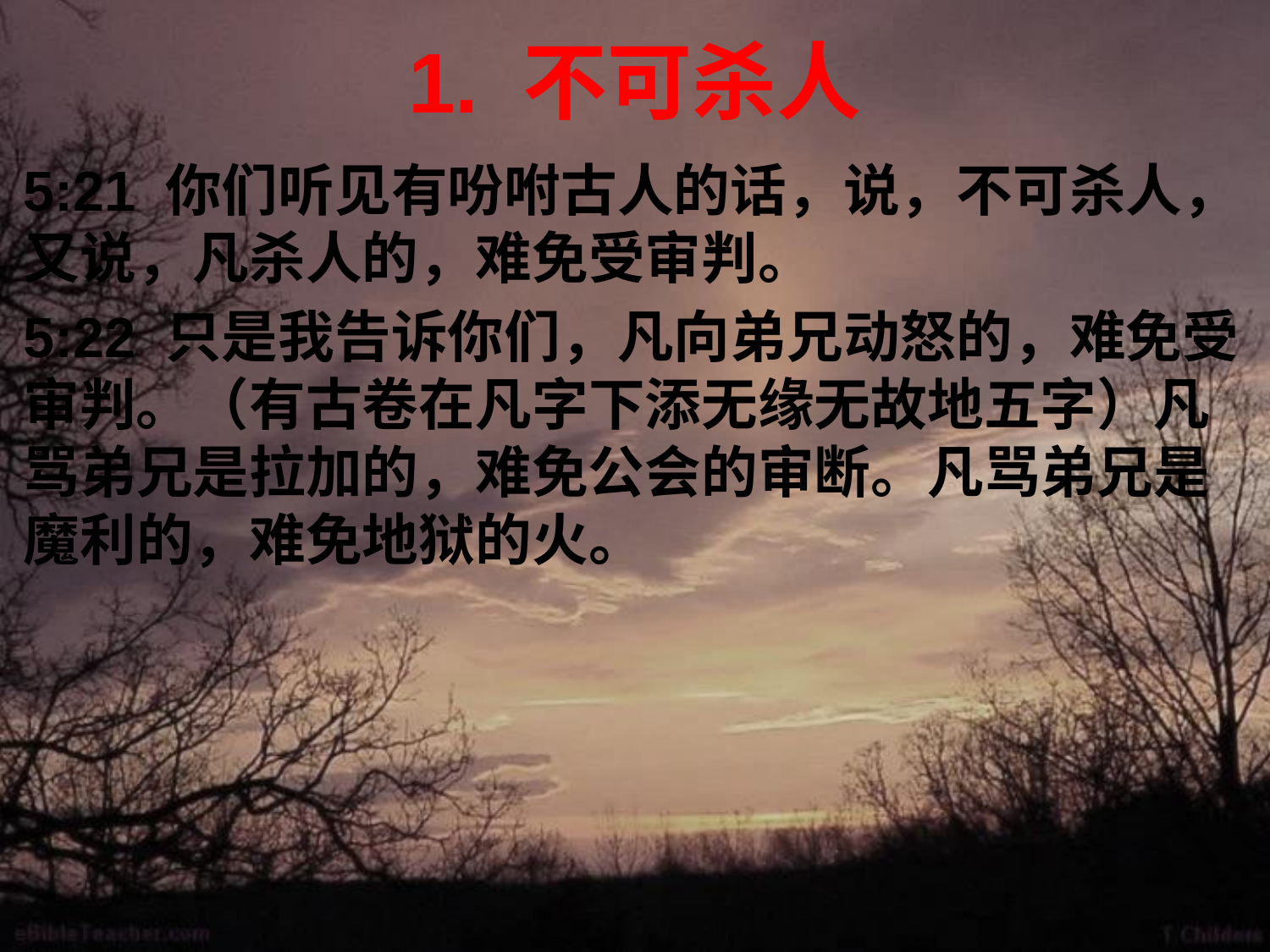

# 1. 不可杀人
5:21 你们听见有吩咐古人的话，说，不可杀人，又说，凡杀人的，难免受审判。
5:22 只是我告诉你们，凡向弟兄动怒的，难免受审判。（有古卷在凡字下添无缘无故地五字）凡骂弟兄是拉加的，难免公会的审断。凡骂弟兄是魔利的，难免地狱的火。